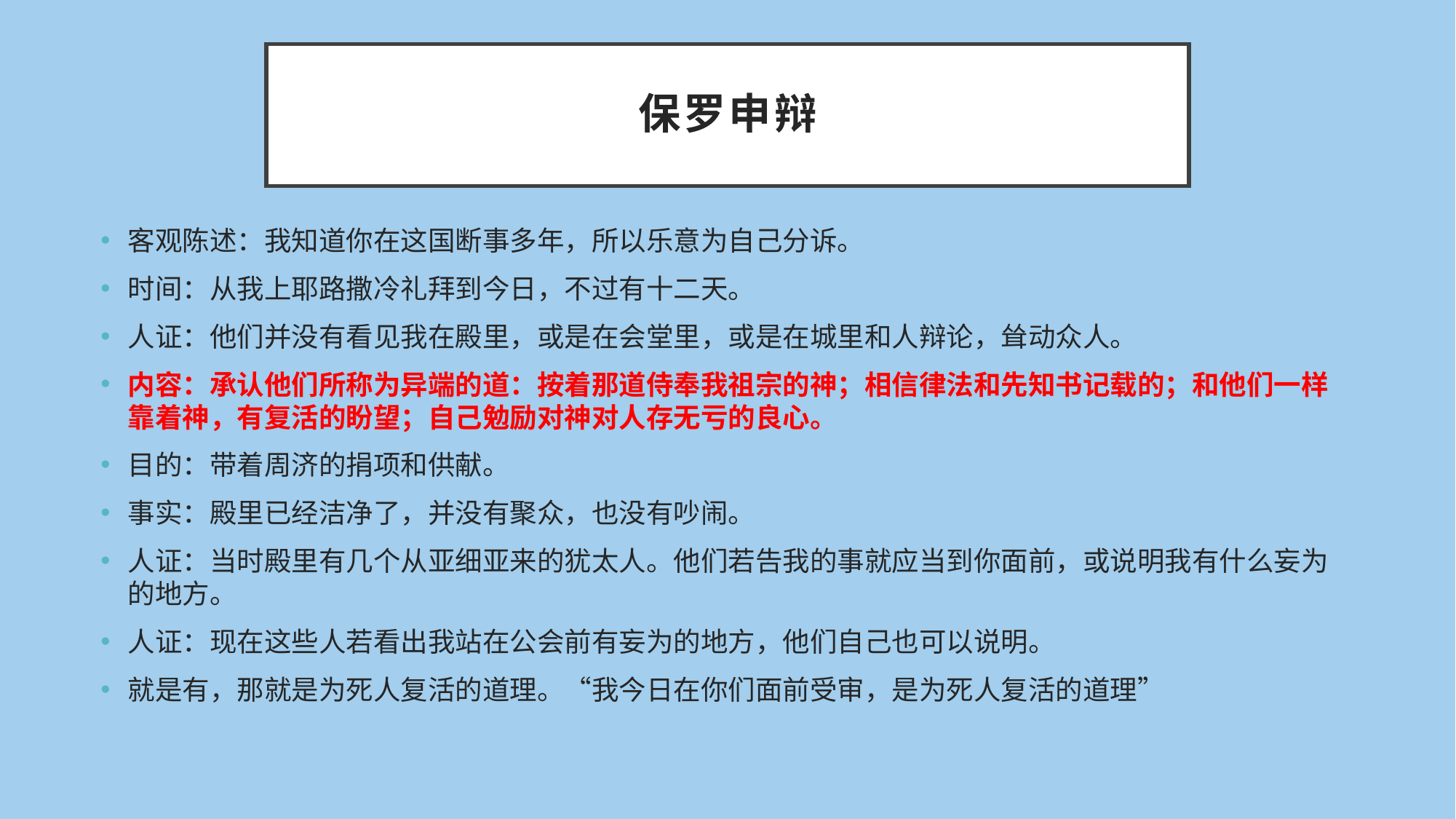

# 保罗申辩
客观陈述：我知道你在这国断事多年，所以乐意为自己分诉。
时间：从我上耶路撒冷礼拜到今日，不过有十二天。
人证：他们并没有看见我在殿里，或是在会堂里，或是在城里和人辩论，耸动众人。
内容：承认他们所称为异端的道：按着那道侍奉我祖宗的神；相信律法和先知书记载的；和他们一样靠着神，有复活的盼望；自己勉励对神对人存无亏的良心。
目的：带着周济的捐项和供献。
事实：殿里已经洁净了，并没有聚众，也没有吵闹。
人证：当时殿里有几个从亚细亚来的犹太人。他们若告我的事就应当到你面前，或说明我有什么妄为的地方。
人证：现在这些人若看出我站在公会前有妄为的地方，他们自己也可以说明。
就是有，那就是为死人复活的道理。“我今日在你们面前受审，是为死人复活的道理”